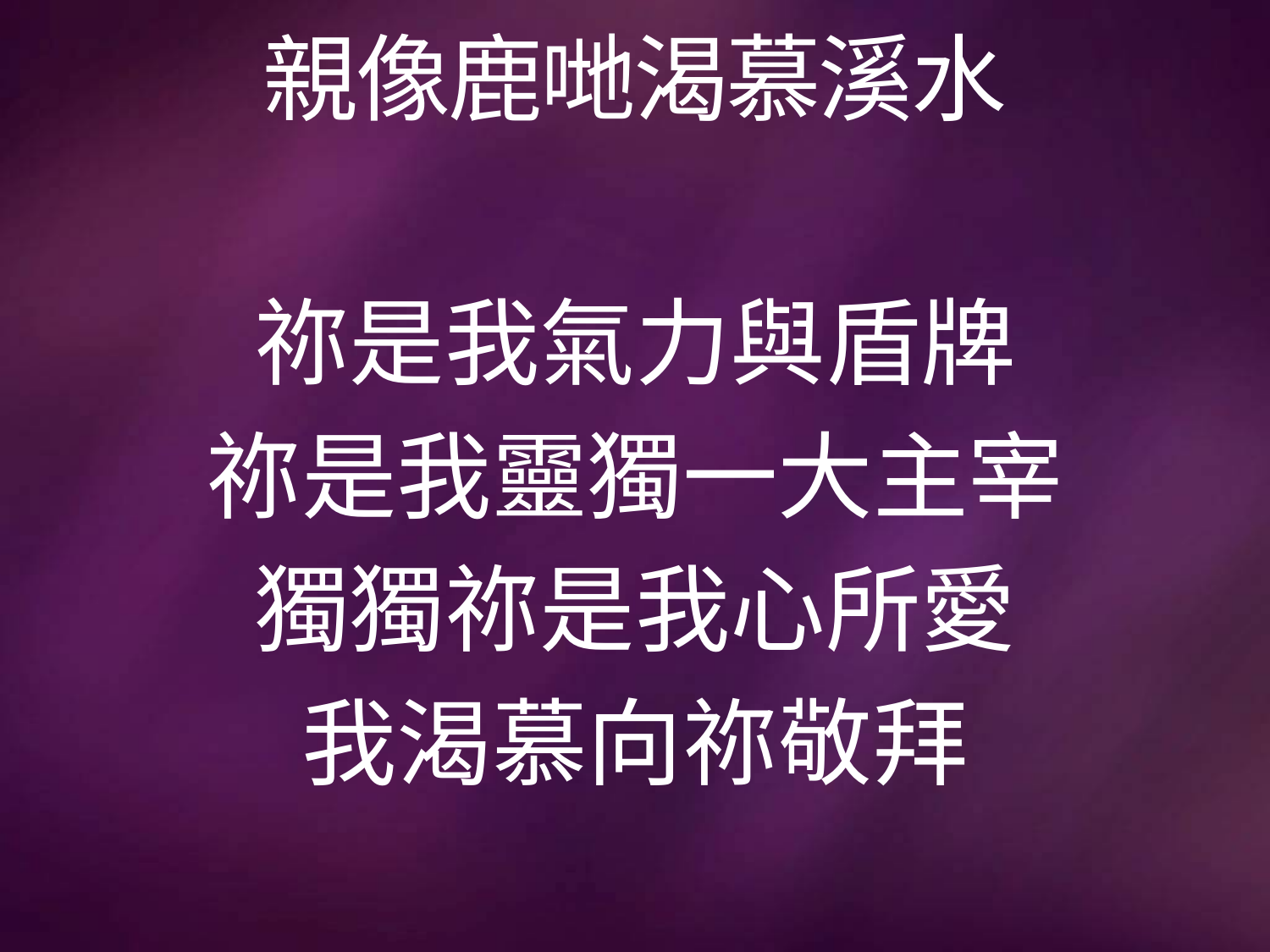

# 親像鹿哋渴慕溪水
祢是我氣力與盾牌
祢是我靈獨一大主宰
獨獨祢是我心所愛
我渴慕向祢敬拜